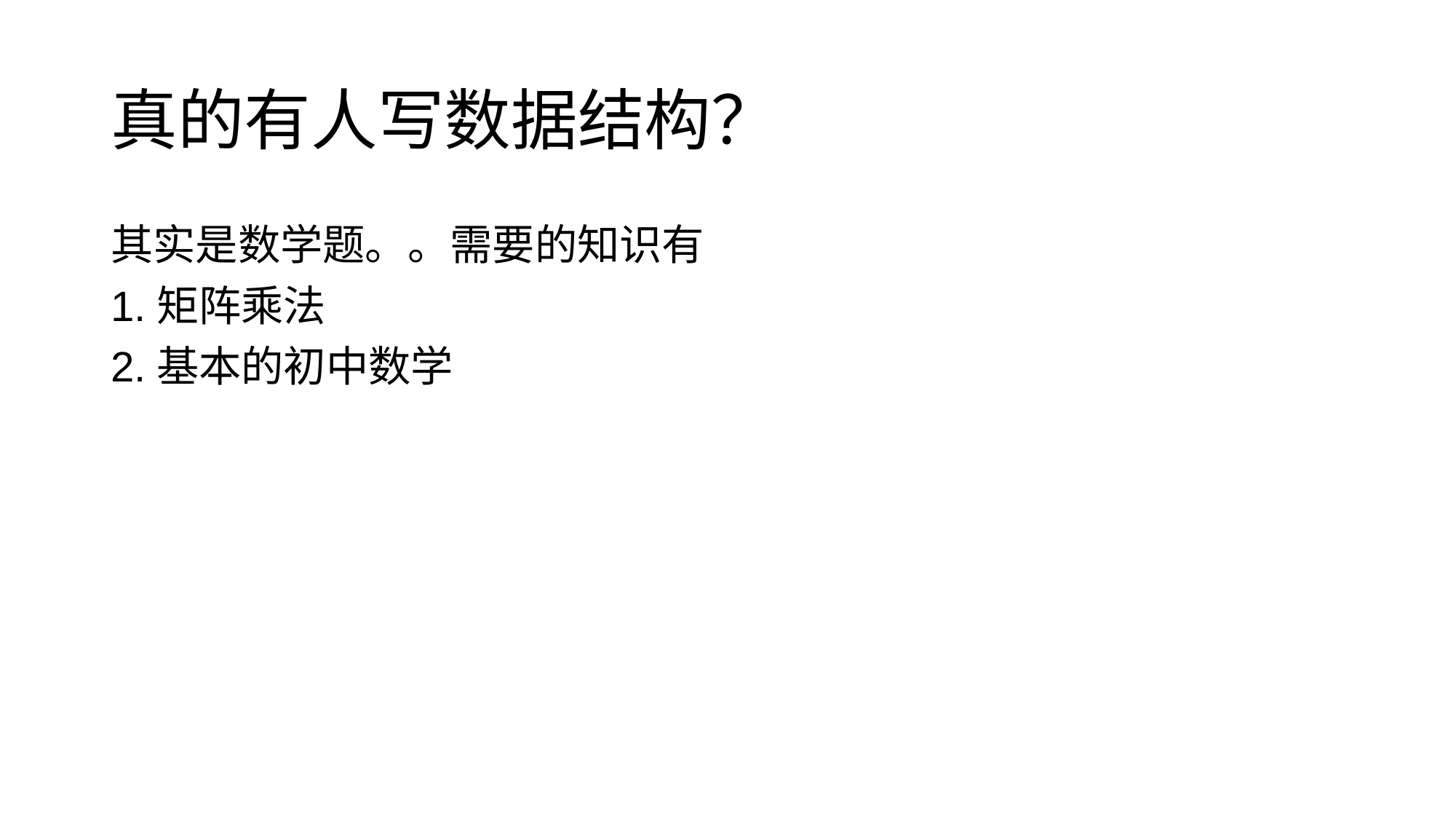

# 真的有人写数据结构？
其实是数学题。。需要的知识有
1.矩阵乘法
2.基本的初中数学